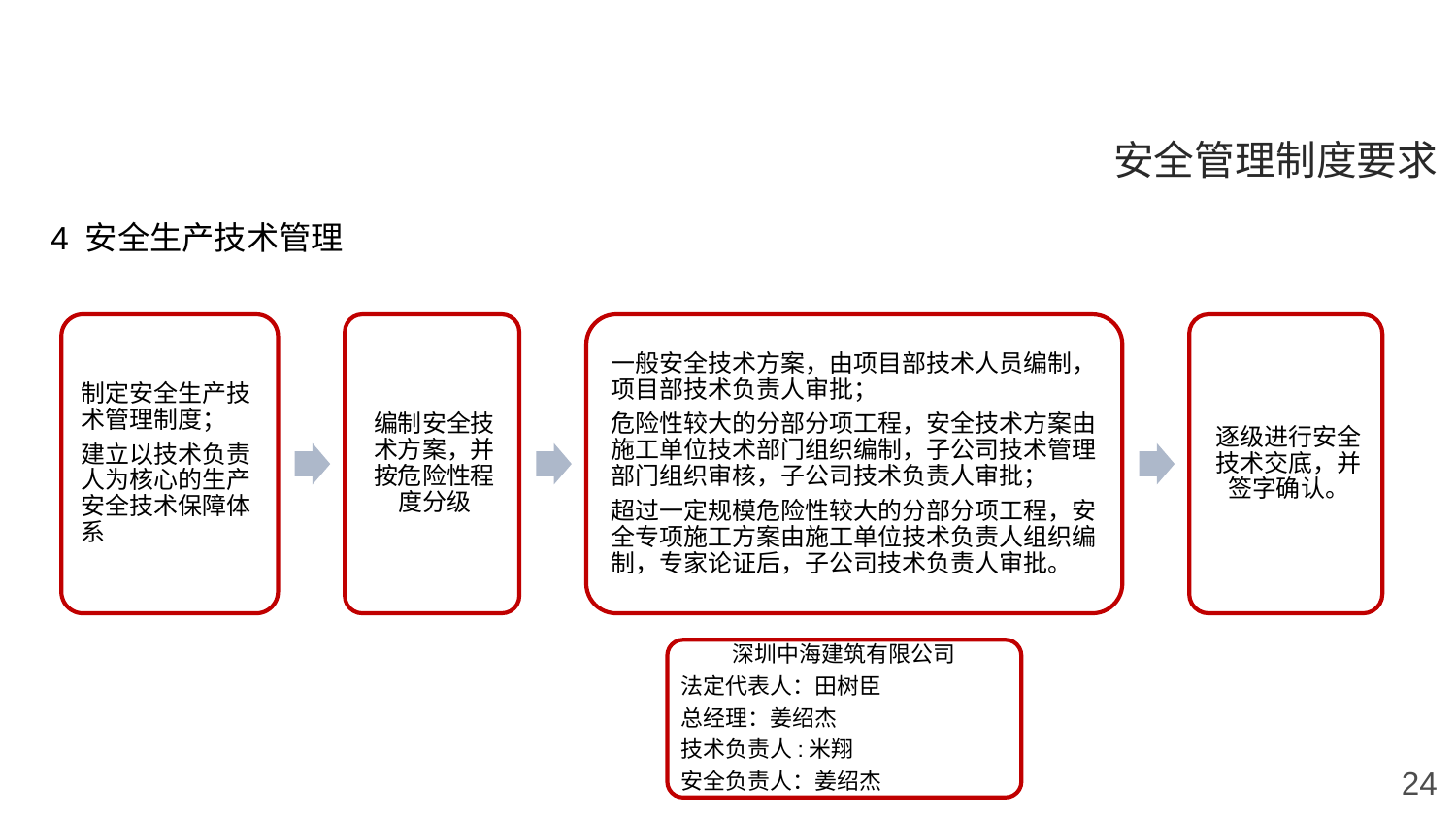

安全管理制度要求
4 安全生产技术管理
制定安全生产技术管理制度；
建立以技术负责人为核心的生产安全技术保障体系

编制安全技术方案，并按危险性程度分级

一般安全技术方案，由项目部技术人员编制，项目部技术负责人审批；
危险性较大的分部分项工程，安全技术方案由施工单位技术部门组织编制，子公司技术管理部门组织审核，子公司技术负责人审批；
超过一定规模危险性较大的分部分项工程，安全专项施工方案由施工单位技术负责人组织编制，专家论证后，子公司技术负责人审批。

逐级进行安全技术交底，并签字确认。

深圳中海建筑有限公司
法定代表人：田树臣
总经理：姜绍杰
技术负责人:米翔
安全负责人：姜绍杰